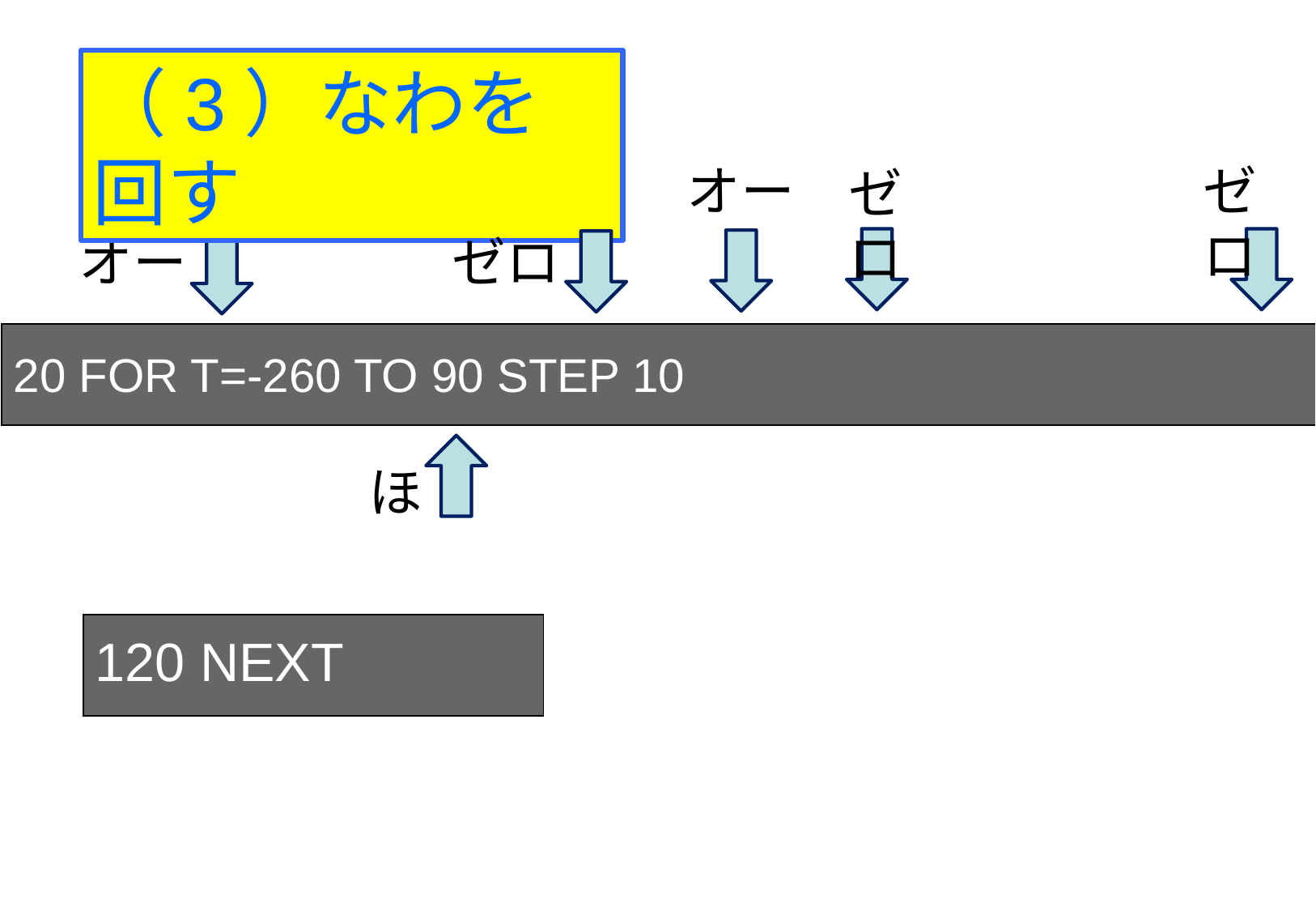

（3）なわを回す
オー
ゼロ
ゼロ
ゼロ
オー

20 FOR T=-260 TO 90 STEP 10

ほ
120 NEXT